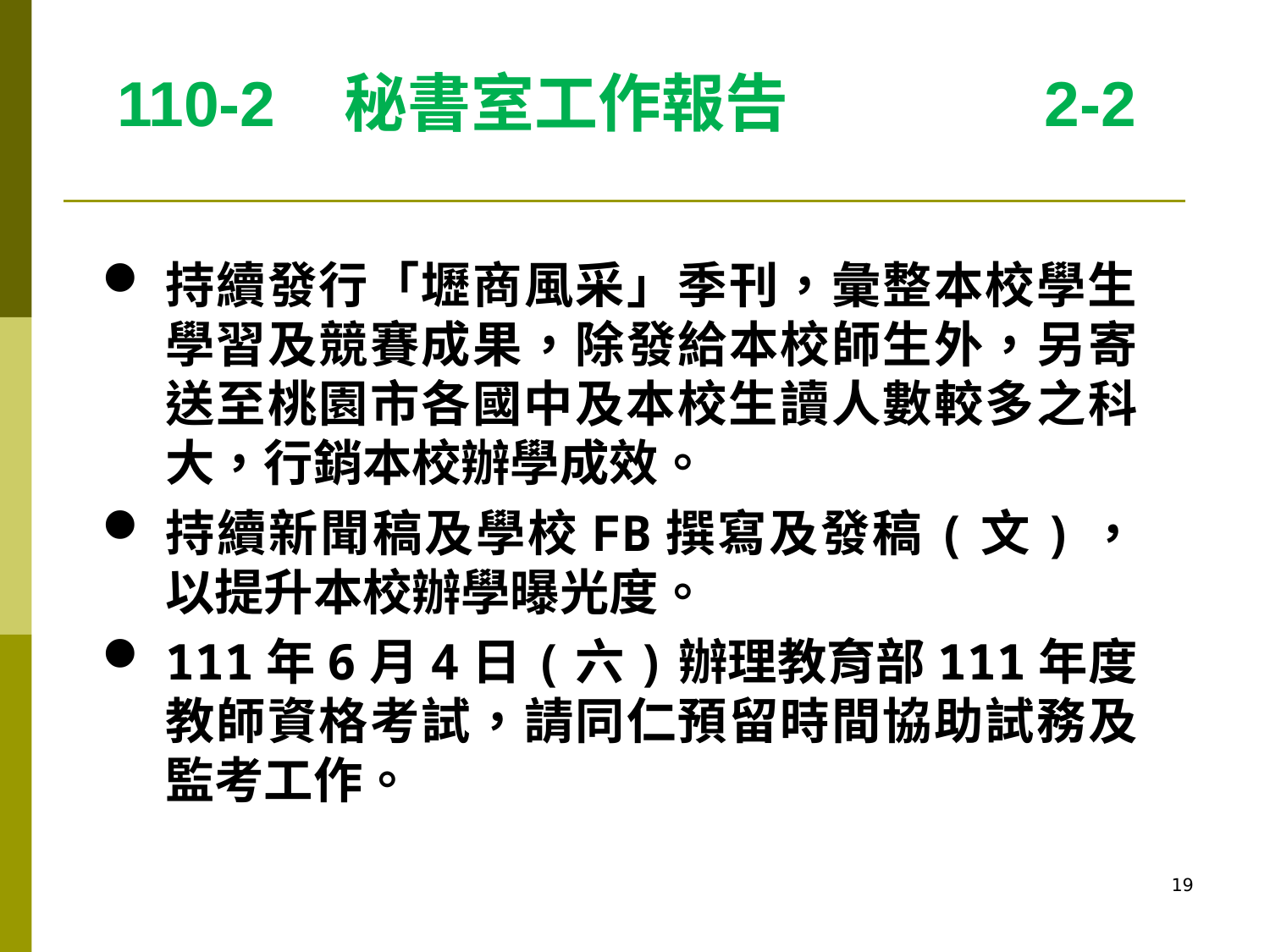

2-2
110-2   秘書室工作報告
持續發行「壢商風采」季刊，彙整本校學生學習及競賽成果，除發給本校師生外，另寄送至桃園市各國中及本校生讀人數較多之科大，行銷本校辦學成效。
持續新聞稿及學校FB撰寫及發稿(文)，以提升本校辦學曝光度。
111年6月4日(六)辦理教育部111年度教師資格考試，請同仁預留時間協助試務及監考工作。
19